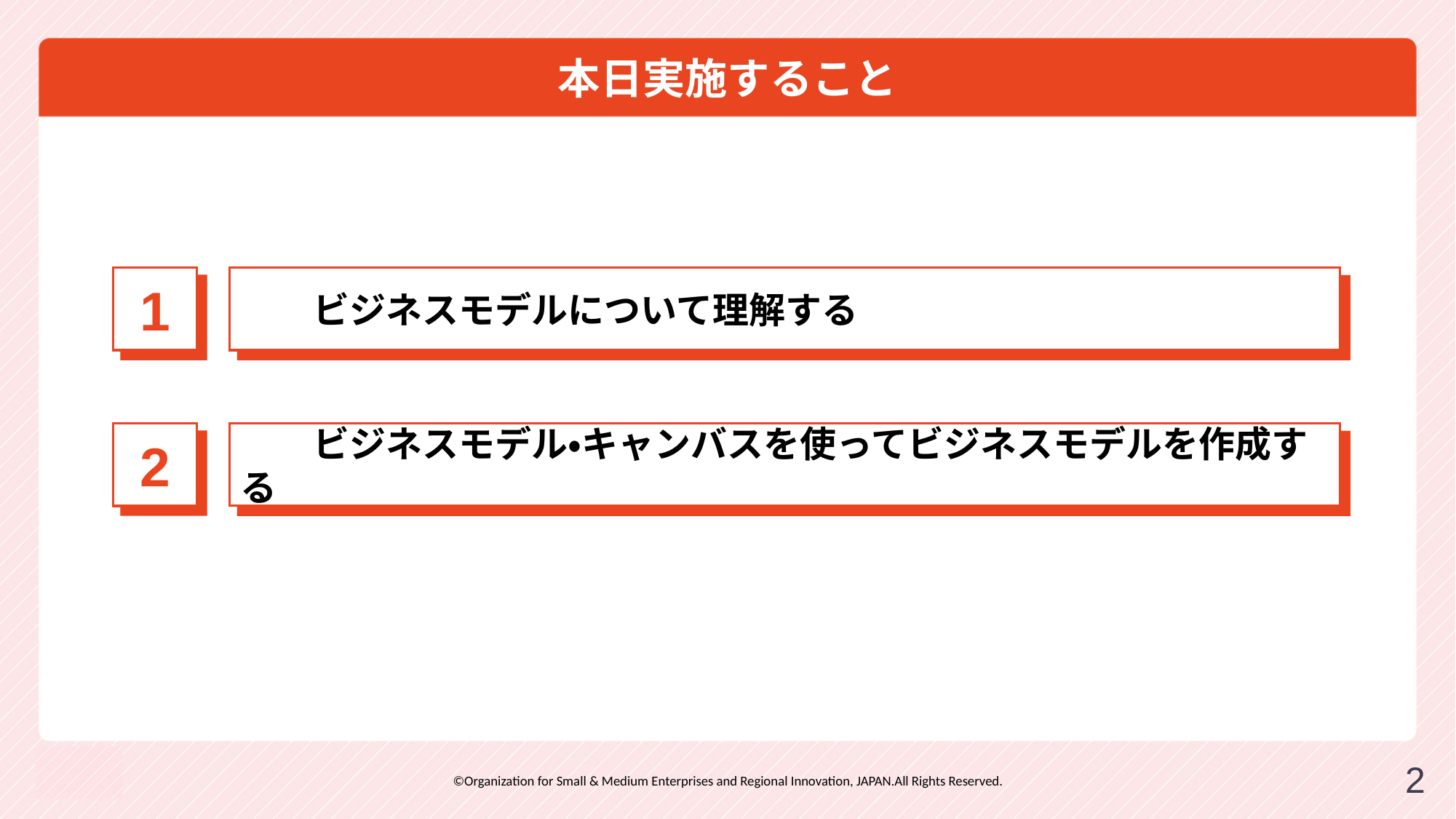

# 本日実施すること
1
　　ビジネスモデルについて理解する
　　ビジネスモデル・キャンバスを使ってビジネスモデルを作成する
2